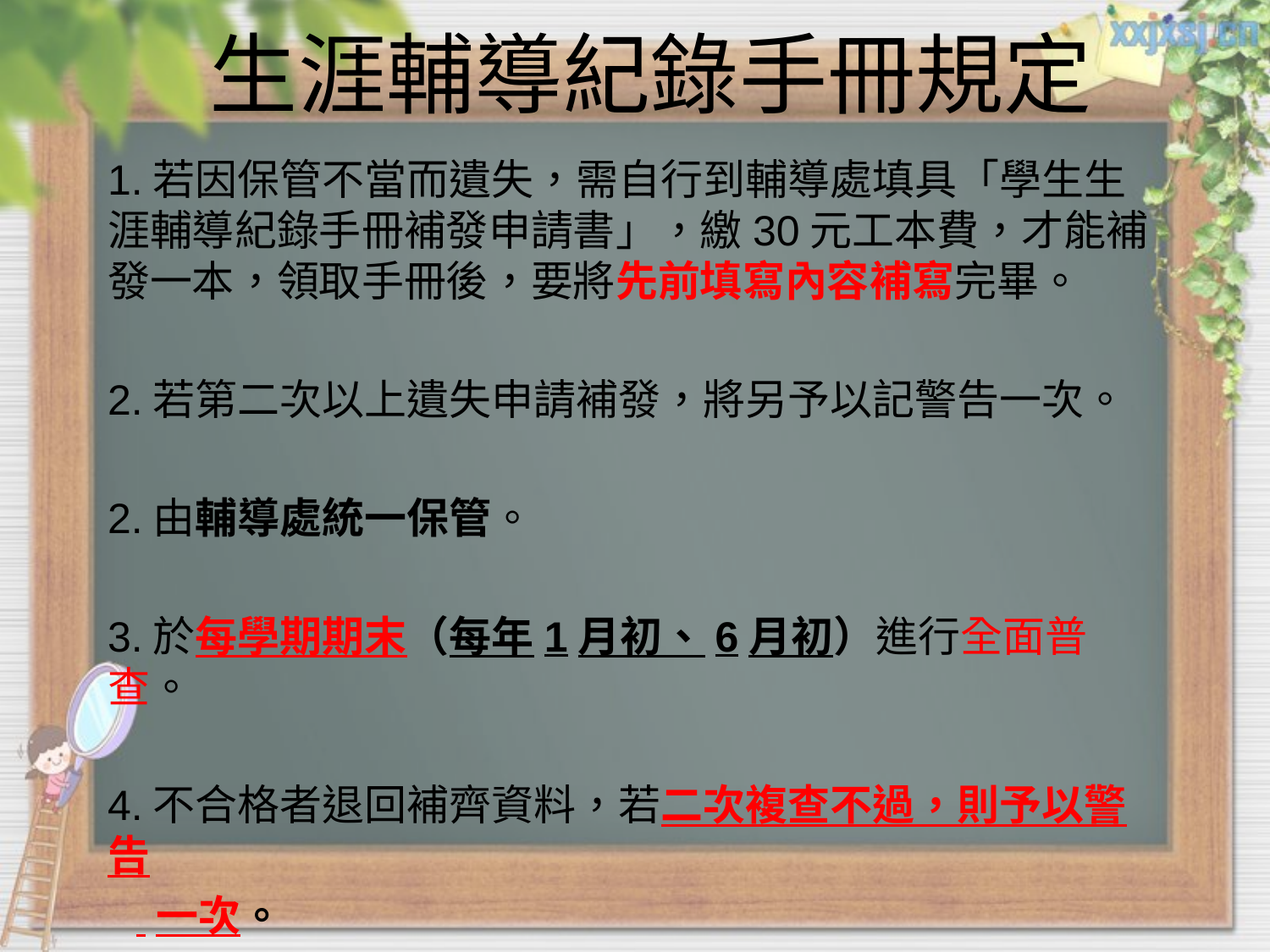

# 生涯輔導紀錄手冊規定
1.若因保管不當而遺失，需自行到輔導處填具「學生生涯輔導紀錄手冊補發申請書」，繳30元工本費，才能補發一本，領取手冊後，要將先前填寫內容補寫完畢。

2.若第二次以上遺失申請補發，將另予以記警告一次。

2.由輔導處統一保管。

3.於每學期期末（每年1月初、6月初）進行全面普查。

4.不合格者退回補齊資料，若二次複查不過，則予以警告
    一次。